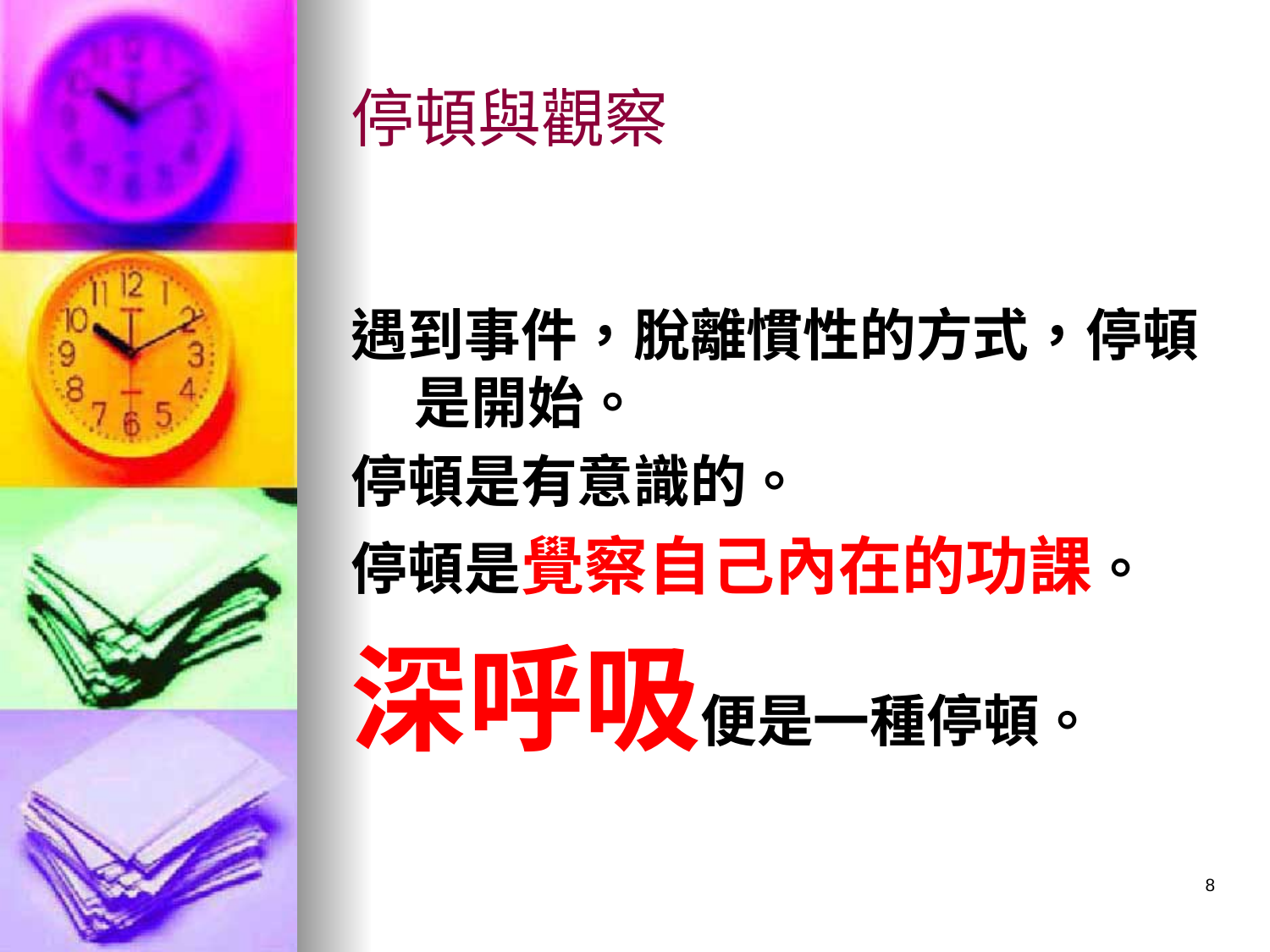

# 停頓與觀察

遇到事件，脫離慣性的方式，停頓是開始。
停頓是有意識的。
停頓是覺察自己內在的功課。
深呼吸便是一種停頓。

8